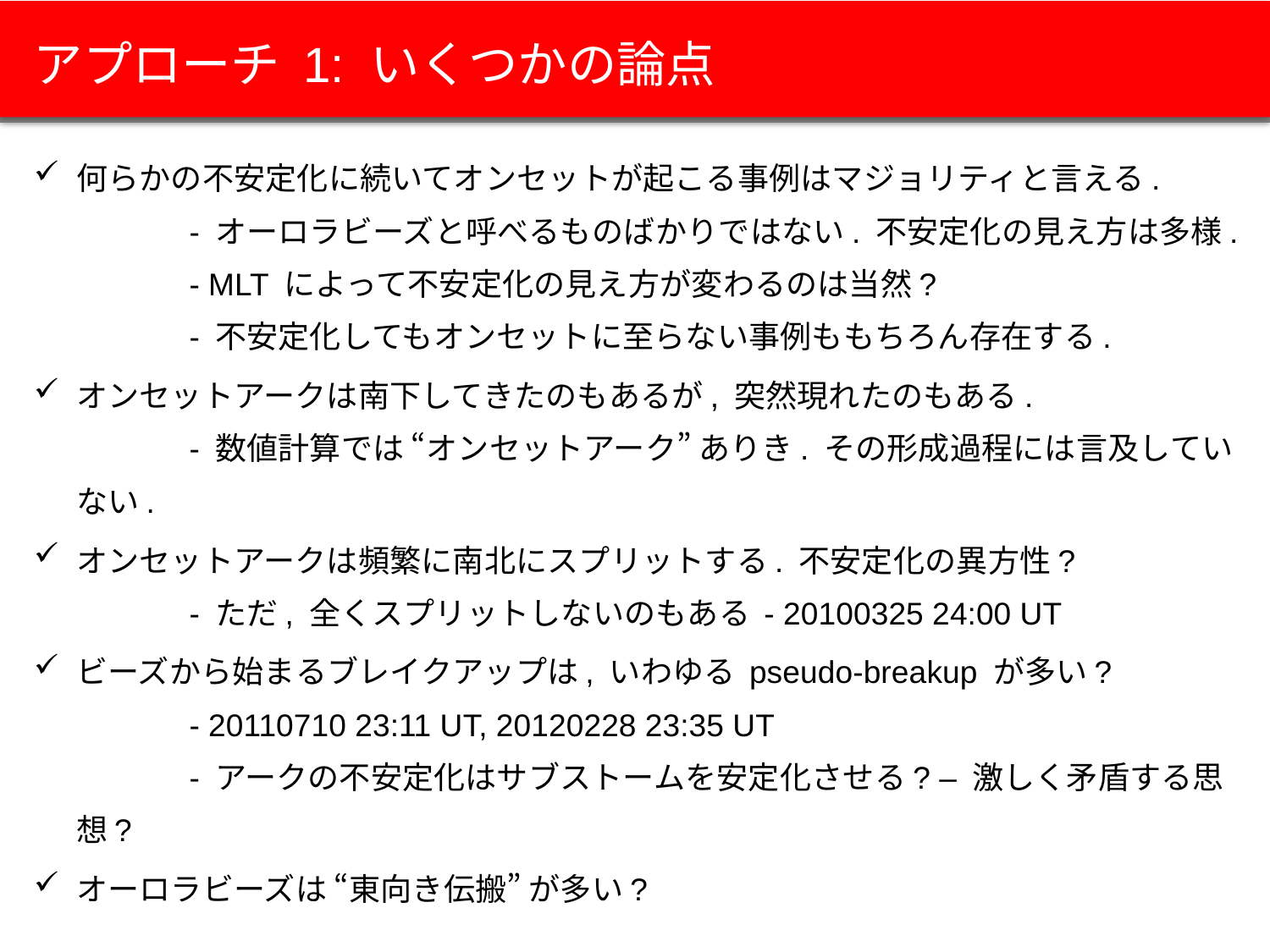

# アプローチ 1: いくつかの論点
何らかの不安定化に続いてオンセットが起こる事例はマジョリティと言える.
	- オーロラビーズと呼べるものばかりではない. 不安定化の見え方は多様.
 	- MLT によって不安定化の見え方が変わるのは当然?
	- 不安定化してもオンセットに至らない事例ももちろん存在する.
オンセットアークは南下してきたのもあるが, 突然現れたのもある.
	- 数値計算では “オンセットアーク” ありき. その形成過程には言及していない.
オンセットアークは頻繁に南北にスプリットする. 不安定化の異方性?
	- ただ, 全くスプリットしないのもある - 20100325 24:00 UT
ビーズから始まるブレイクアップは, いわゆる pseudo-breakup が多い?
	- 20110710 23:11 UT, 20120228 23:35 UT
	- アークの不安定化はサブストームを安定化させる? – 激しく矛盾する思想?
オーロラビーズは “東向き伝搬” が多い?